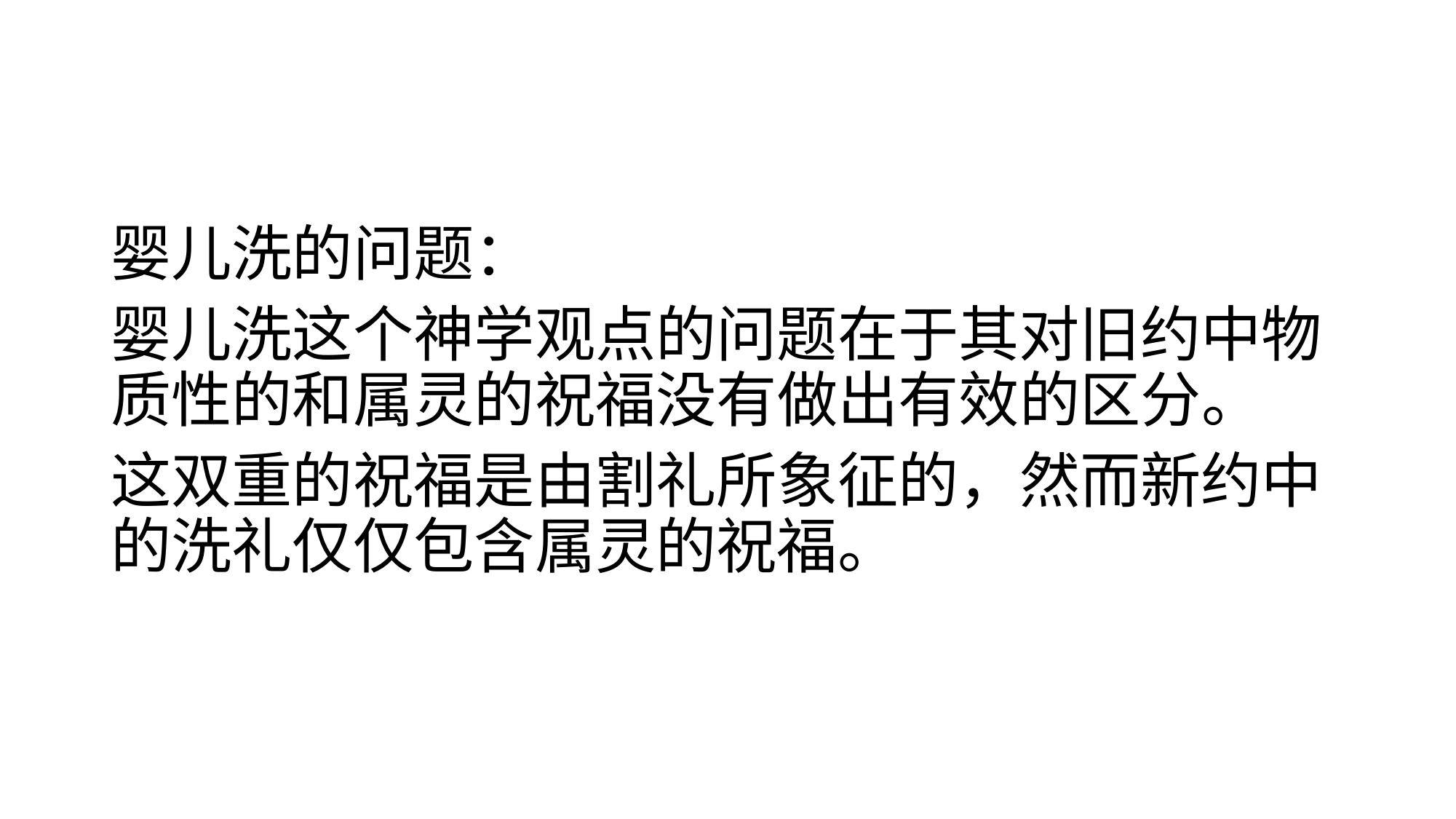

#
婴儿洗的问题：
婴儿洗这个神学观点的问题在于其对旧约中物质性的和属灵的祝福没有做出有效的区分。
这双重的祝福是由割礼所象征的，然而新约中的洗礼仅仅包含属灵的祝福。